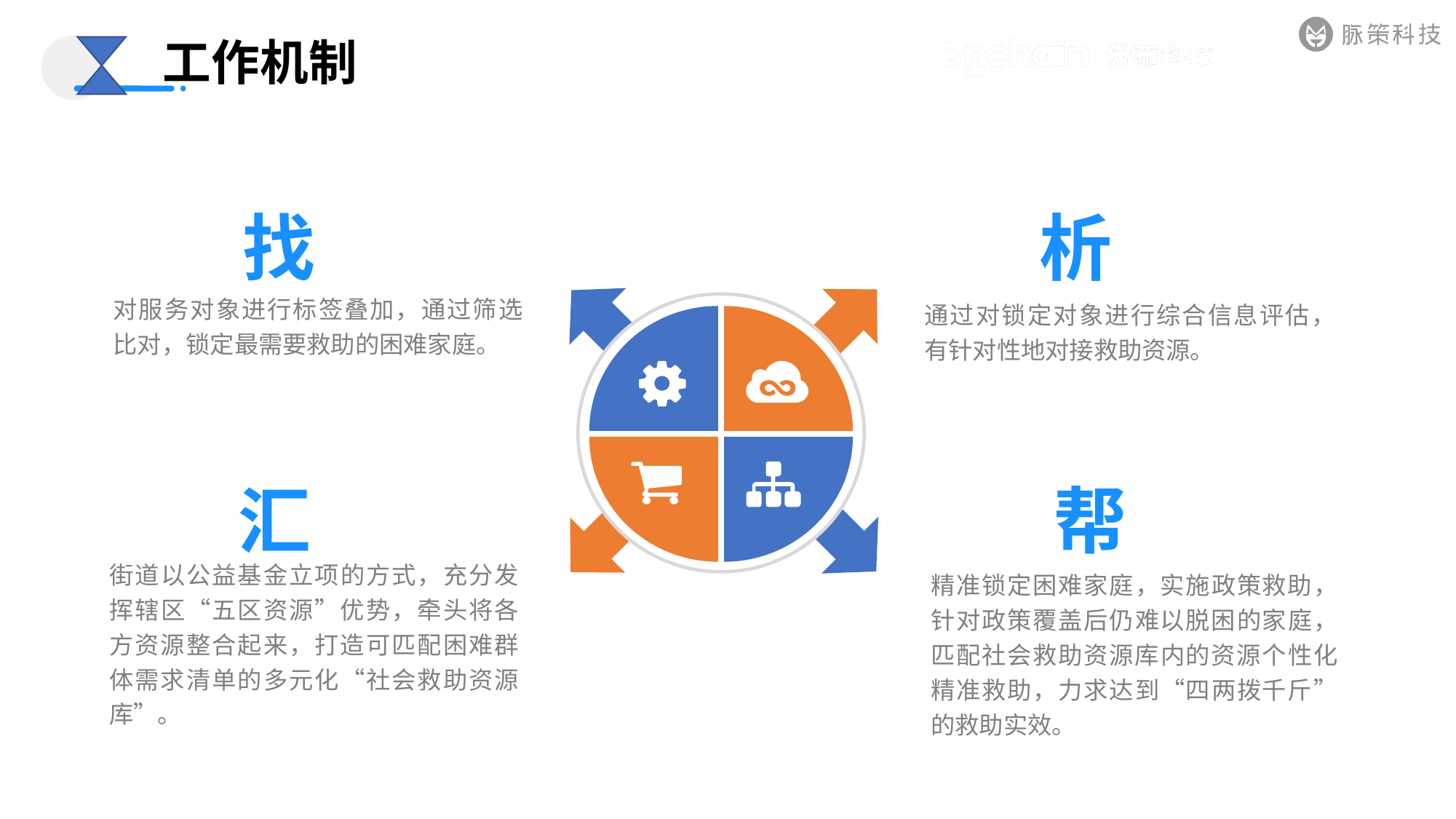

工作机制

析
通过对锁定对象进行综合信息评估，有针对性地对接救助资源。
找
对服务对象进行标签叠加，通过筛选比对，锁定最需要救助的困难家庭。

汇
街道以公益基金立项的方式，充分发挥辖区“五区资源”优势，牵头将各方资源整合起来，打造可匹配困难群体需求清单的多元化“社会救助资源库”。
帮
精准锁定困难家庭，实施政策救助，针对政策覆盖后仍难以脱困的家庭，匹配社会救助资源库内的资源个性化精准救助，力求达到“四两拨千斤”的救助实效。